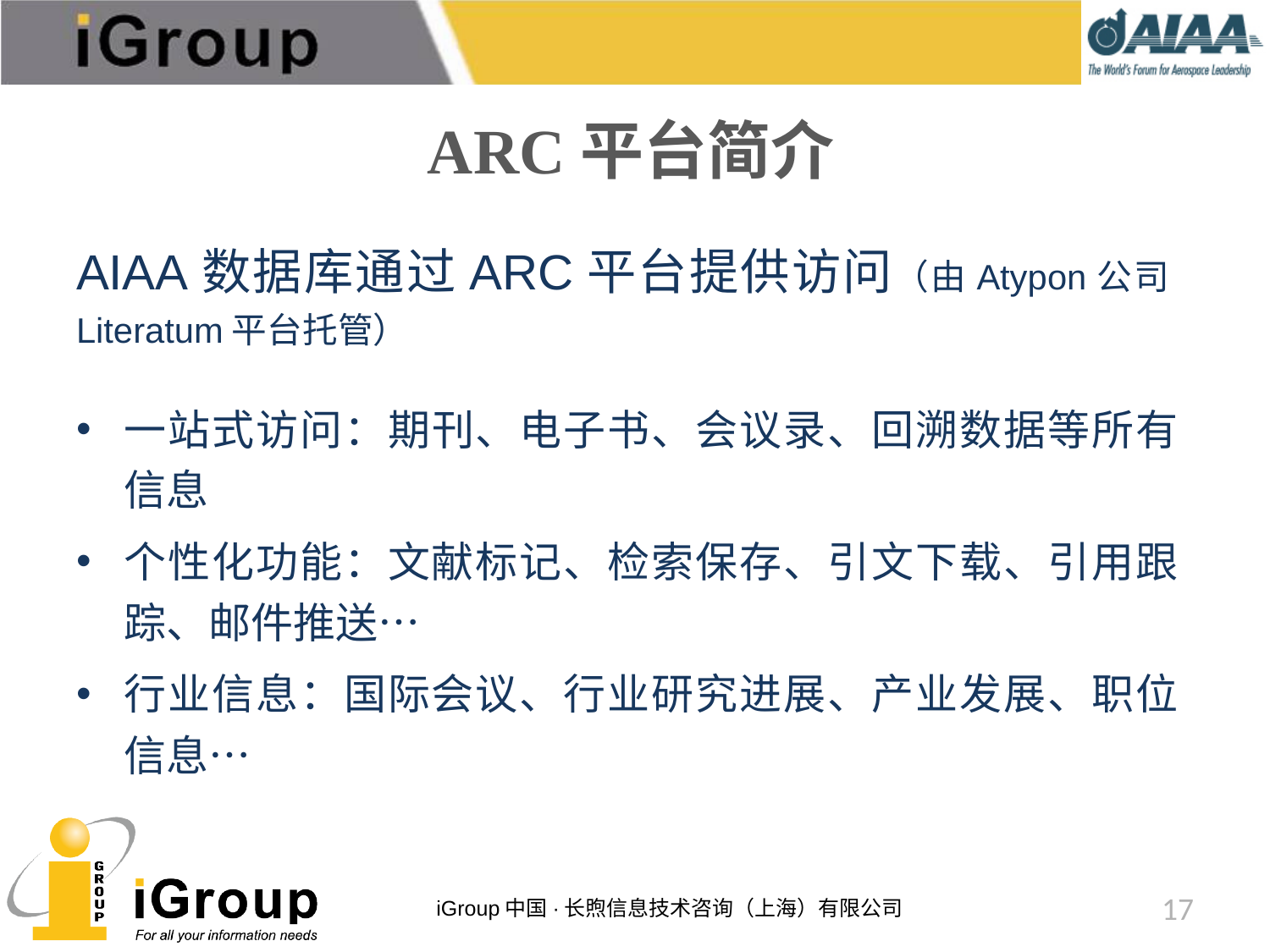

# ARC平台简介
AIAA数据库通过ARC平台提供访问（由Atypon公司Literatum平台托管）
一站式访问：期刊、电子书、会议录、回溯数据等所有信息
个性化功能：文献标记、检索保存、引文下载、引用跟踪、邮件推送…
行业信息：国际会议、行业研究进展、产业发展、职位信息…
iGroup中国·长煦信息技术咨询（上海）有限公司
17